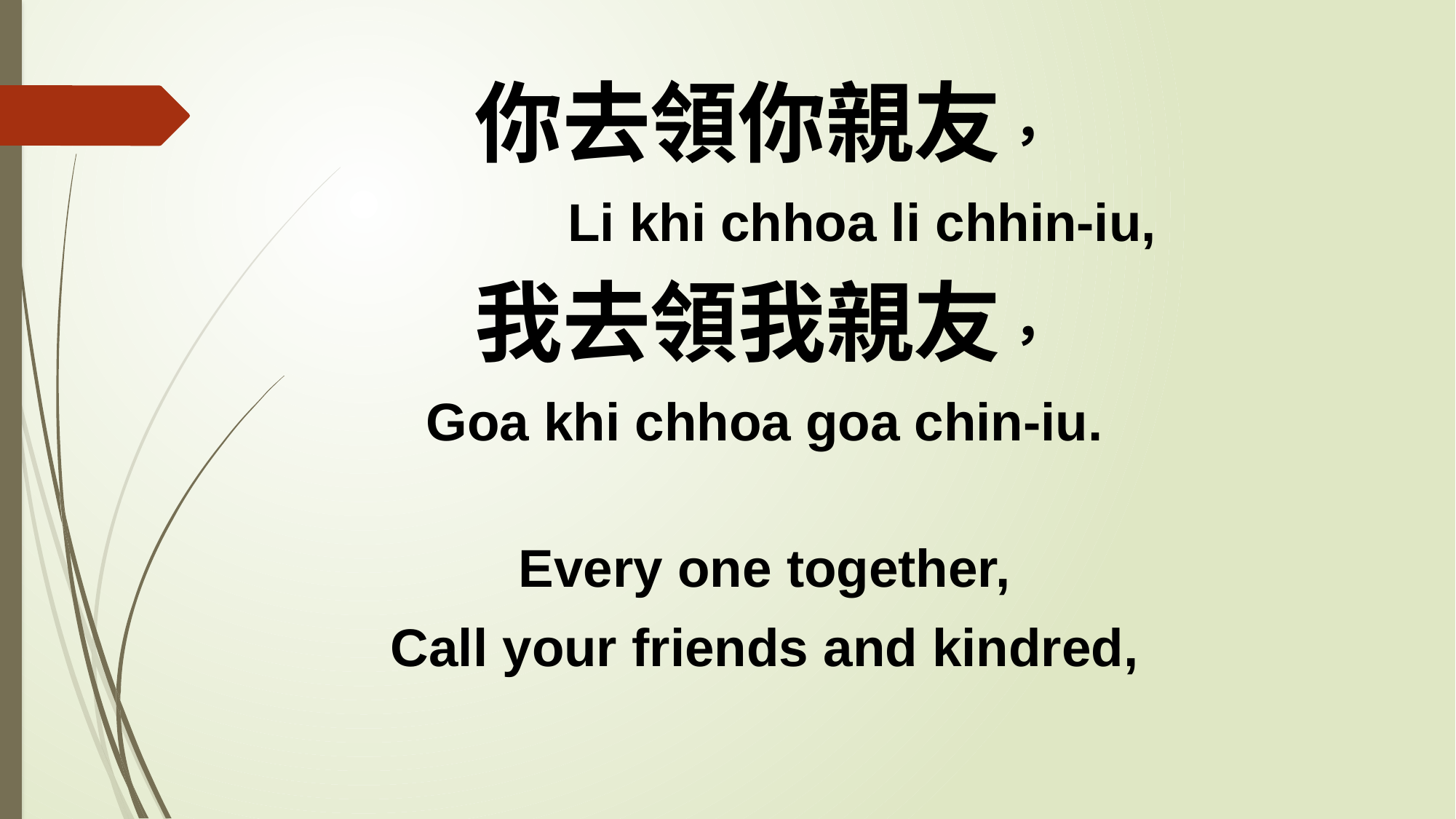

你去領你親友，
                      Li khi chhoa li chhin-iu,
我去領我親友，
Goa khi chhoa goa chin-iu.

Every one together,
Call your friends and kindred,